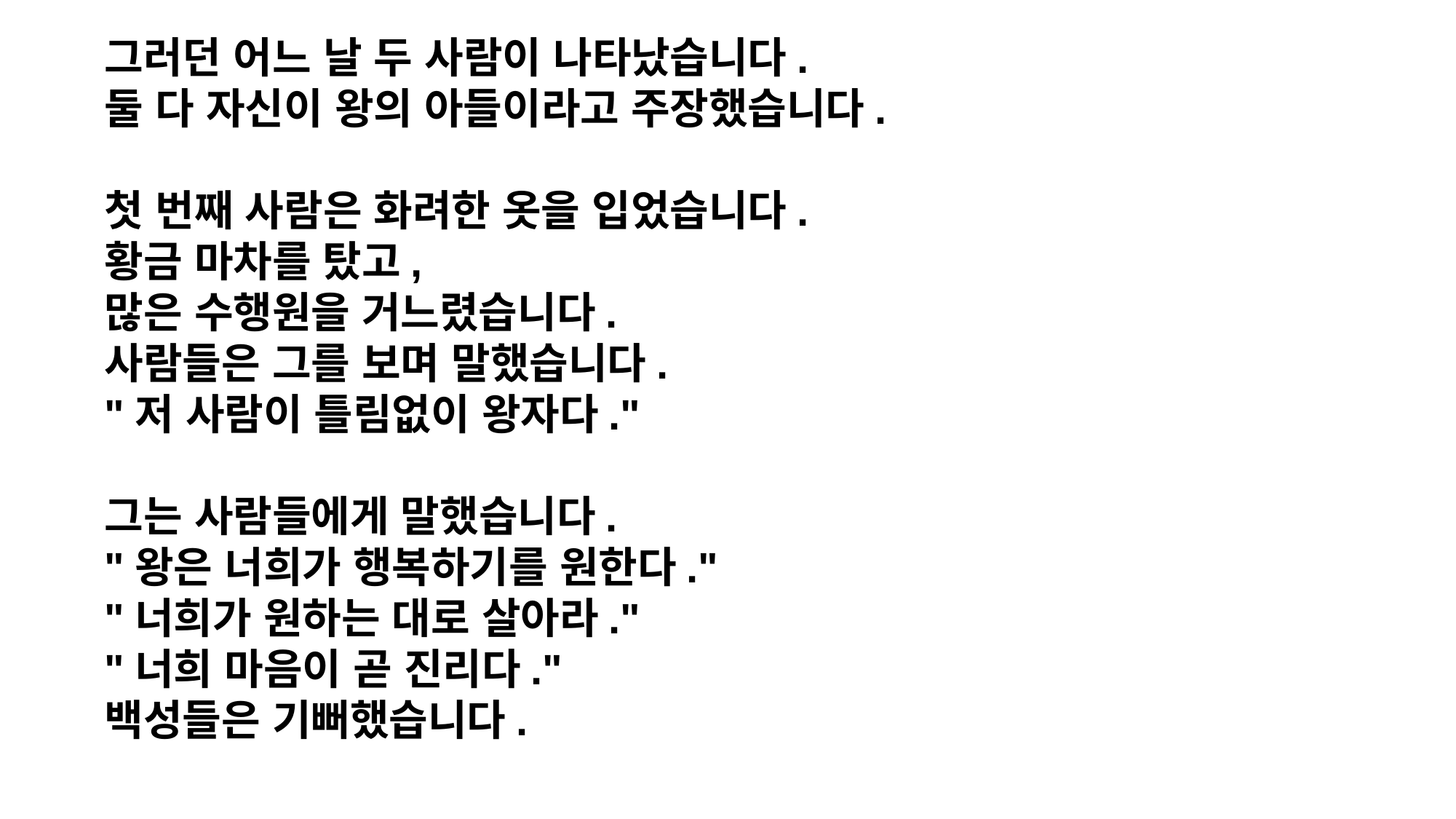

그러던 어느 날 두 사람이 나타났습니다.
둘 다 자신이 왕의 아들이라고 주장했습니다.

첫 번째 사람은 화려한 옷을 입었습니다.
황금 마차를 탔고,
많은 수행원을 거느렸습니다.
사람들은 그를 보며 말했습니다.
"저 사람이 틀림없이 왕자다."

그는 사람들에게 말했습니다.
"왕은 너희가 행복하기를 원한다."
"너희가 원하는 대로 살아라."
"너희 마음이 곧 진리다."
백성들은 기뻐했습니다.